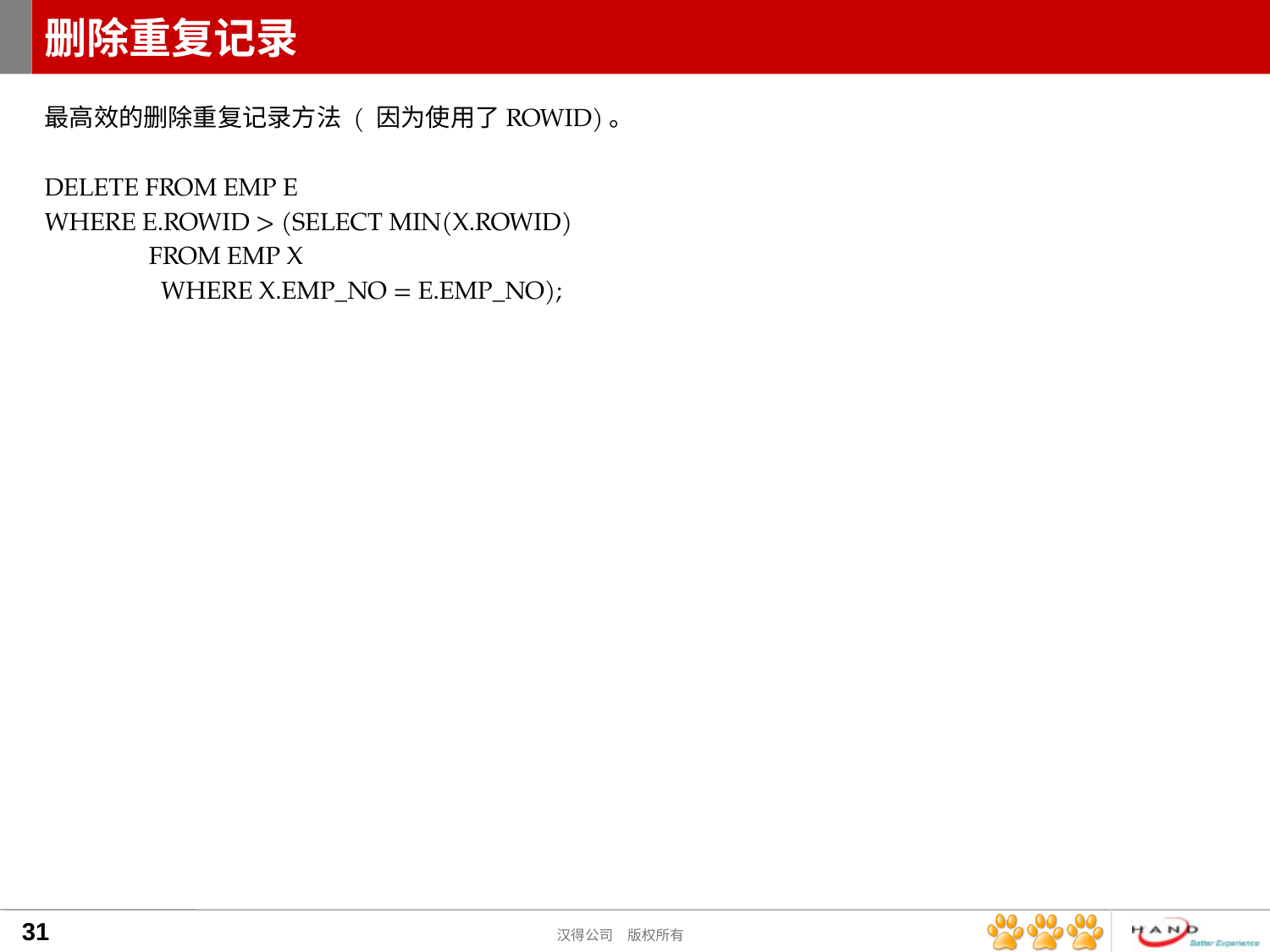

# 删除重复记录
最高效的删除重复记录方法 ( 因为使用了ROWID)。

DELETE FROM EMP E
WHERE E.ROWID > (SELECT MIN(X.ROWID)
                 FROM EMP X
                   WHERE X.EMP_NO = E.EMP_NO);

31